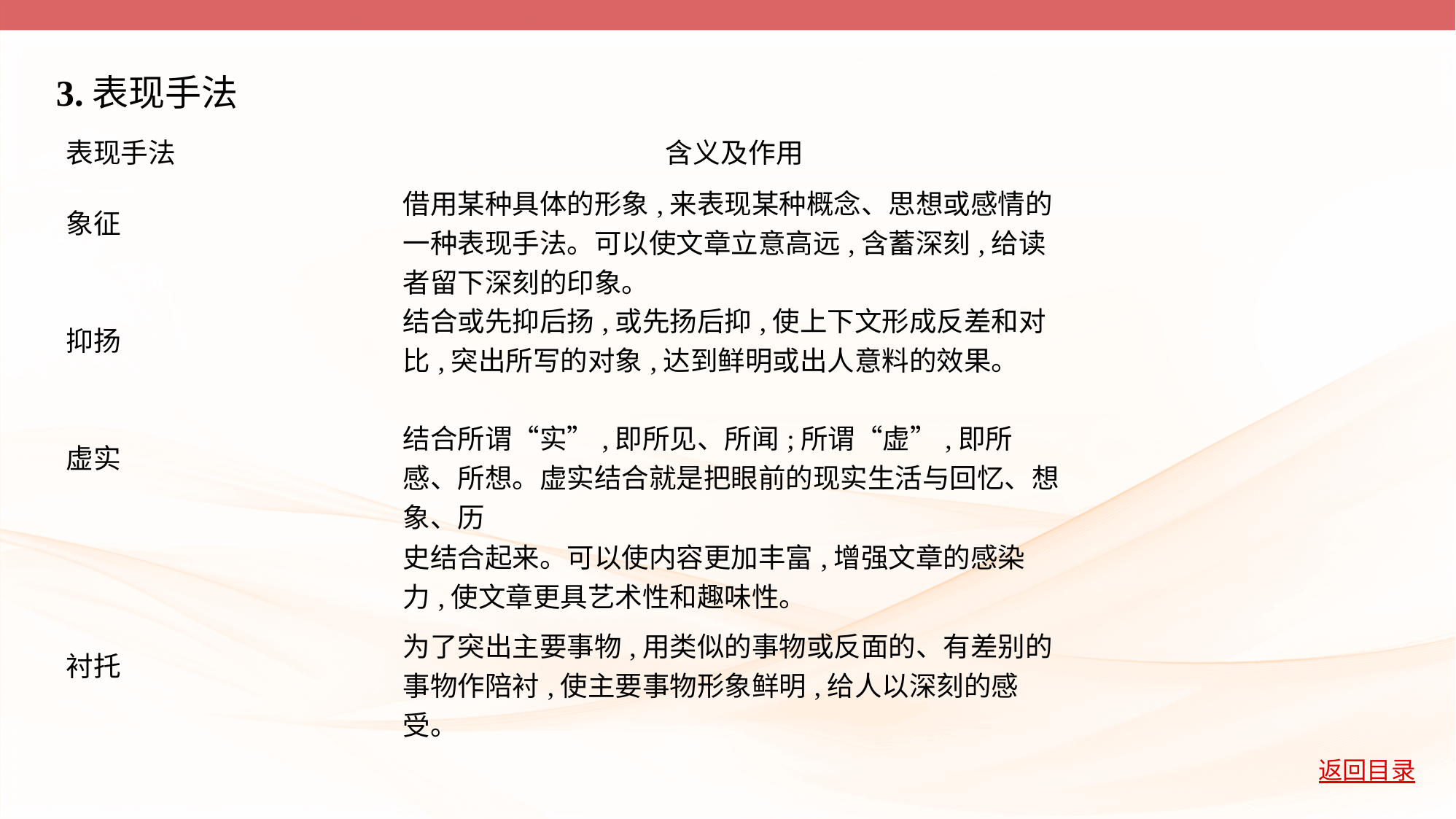

3.表现手法
| 表现手法 | 含义及作用 |
| --- | --- |
| 象征 | 借用某种具体的形象,来表现某种概念、思想或感情的一种表现手法。可以使文章立意高远,含蓄深刻,给读 者留下深刻的印象。 |
| 抑扬 | 结合或先抑后扬,或先扬后抑,使上下文形成反差和对比,突出所写的对象,达到鲜明或出人意料的效果。 |
| 虚实 | 结合所谓“实”,即所见、所闻;所谓“虚”,即所感、所想。虚实结合就是把眼前的现实生活与回忆、想象、历 史结合起来。可以使内容更加丰富,增强文章的感染力,使文章更具艺术性和趣味性。 |
| 衬托 | 为了突出主要事物,用类似的事物或反面的、有差别的事物作陪衬,使主要事物形象鲜明,给人以深刻的感 受。 |